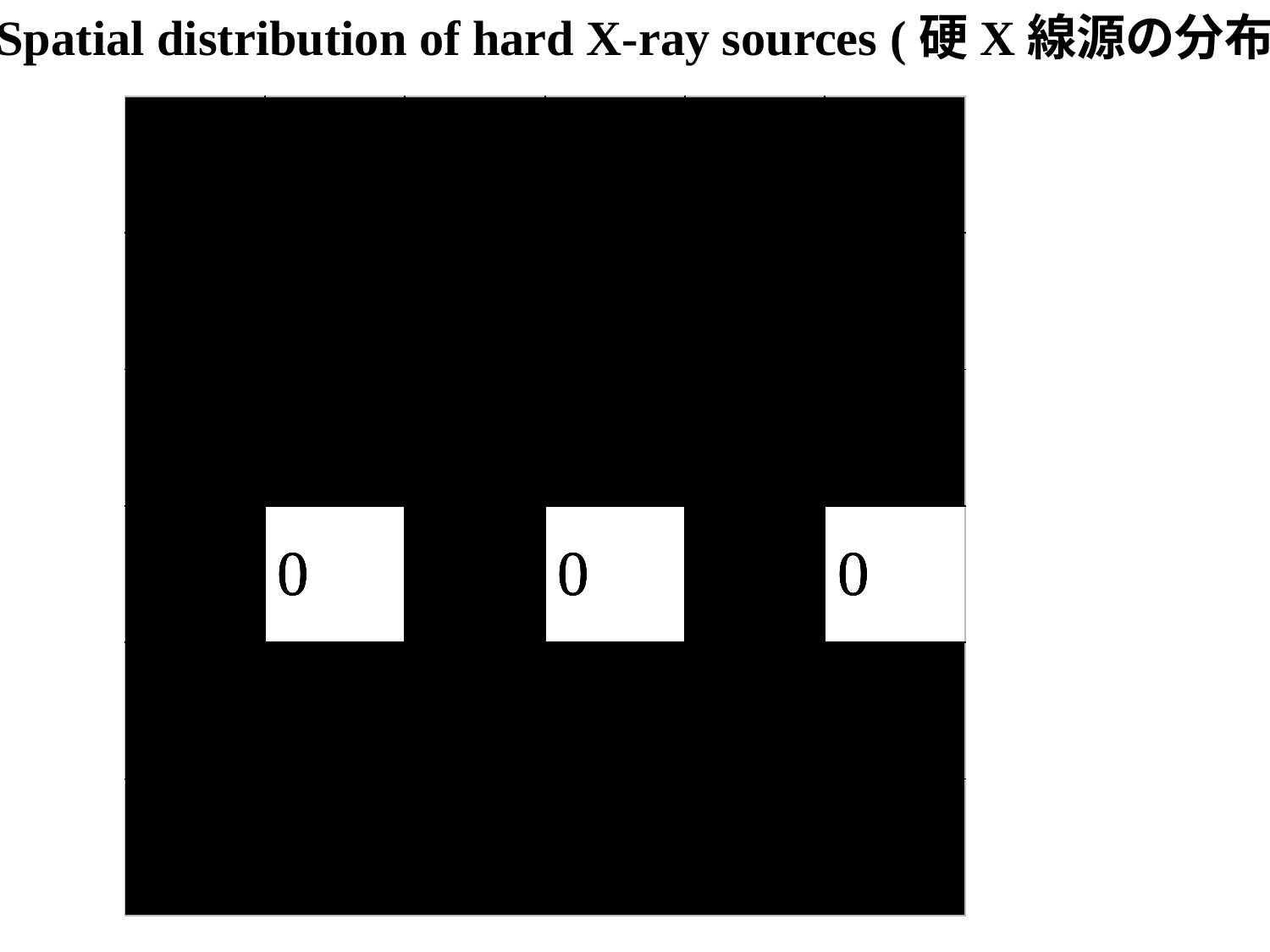

Spatial distribution of hard X-ray sources (硬X線源の分布)
| 0 | 0 | 1 | 3 | 0 | 0 |
| --- | --- | --- | --- | --- | --- |
| 0 | 1 | 2 | 5 | 2 | 1 |
| 0 | 0 | 0 | 2 | 0 | 0 |
| 0 | 0 | 0 | 0 | 0 | 0 |
| 0 | 5 | 0 | 0 | 0 | 0 |
| 0 | 0 | 0 | 0 | 0 | 0 |
| 0 | 0 | 1 | 3 | 0 | 0 |
| --- | --- | --- | --- | --- | --- |
| 0 | 1 | 2 | 5 | 2 | 1 |
| 0 | 0 | 0 | 2 | 0 | 0 |
| 0 | 0 | 0 | 0 | 0 | 0 |
| 0 | 5 | 0 | 0 | 0 | 0 |
| 0 | 0 | 0 | 0 | 0 | 0 |
| 0 | 0 | 1 | 3 | 0 | 0 |
| --- | --- | --- | --- | --- | --- |
| 0 | 1 | 2 | 5 | 2 | 1 |
| 0 | 0 | 0 | 2 | 0 | 0 |
| 0 | 0 | 0 | 0 | 0 | 0 |
| 0 | 5 | 0 | 0 | 0 | 0 |
| 0 | 0 | 0 | 0 | 0 | 0 |
| 0 | 0 | 1 | 3 | 0 | 0 |
| --- | --- | --- | --- | --- | --- |
| 0 | 1 | 2 | 5 | 2 | 1 |
| 0 | 0 | 0 | 2 | 0 | 0 |
| 0 | 0 | 0 | 0 | 0 | 0 |
| 0 | 5 | 0 | 0 | 0 | 0 |
| 0 | 0 | 0 | 0 | 0 | 0 |